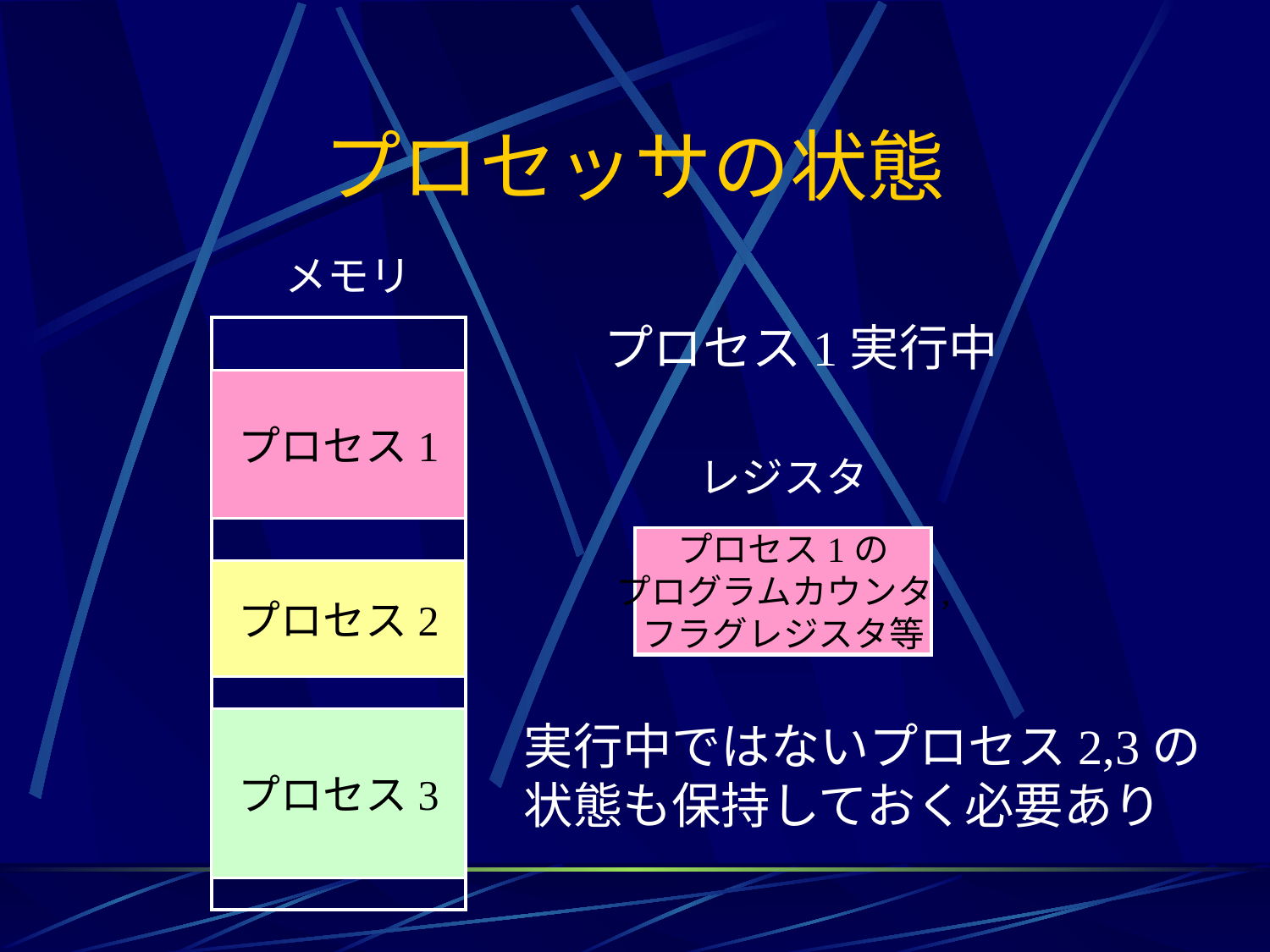

# プロセッサの状態
メモリ
プロセス1実行中

プロセス1
レジスタ
プロセス1の
プログラムカウンタ,
フラグレジスタ等

プロセス2
プロセス3
実行中ではないプロセス2,3の
状態も保持しておく必要あり